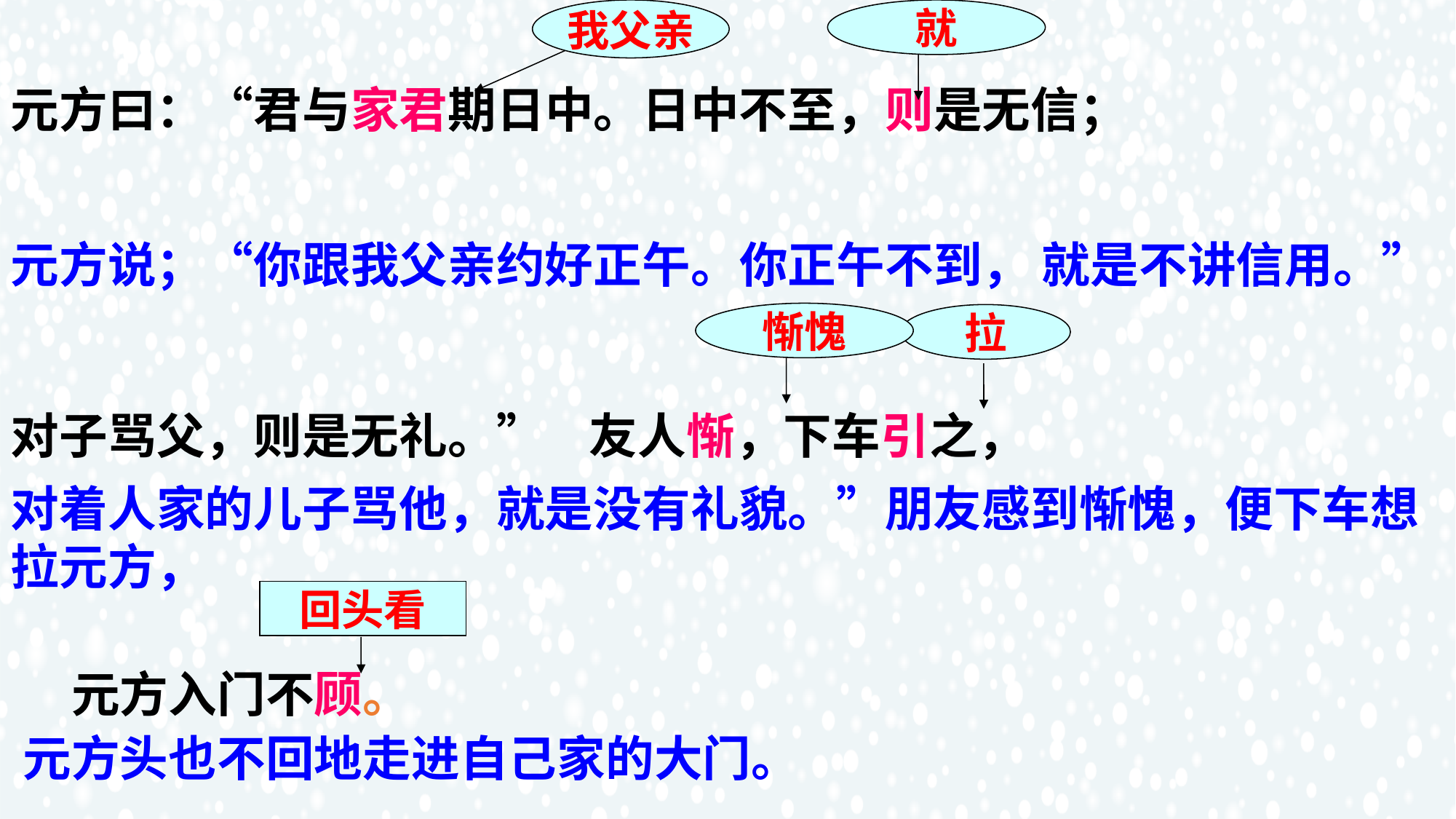

我父亲

就

元方曰：“君与家君期日中。日中不至，则是无信；
元方说；“你跟我父亲约好正午。你正午不到， 就是不讲信用。”
惭愧

拉

对子骂父，则是无礼。”    友人惭，下车引之，
对着人家的儿子骂他，就是没有礼貌。”朋友感到惭愧，便下车想拉元方，
回头看

元方入门不顾。
元方头也不回地走进自己家的大门。